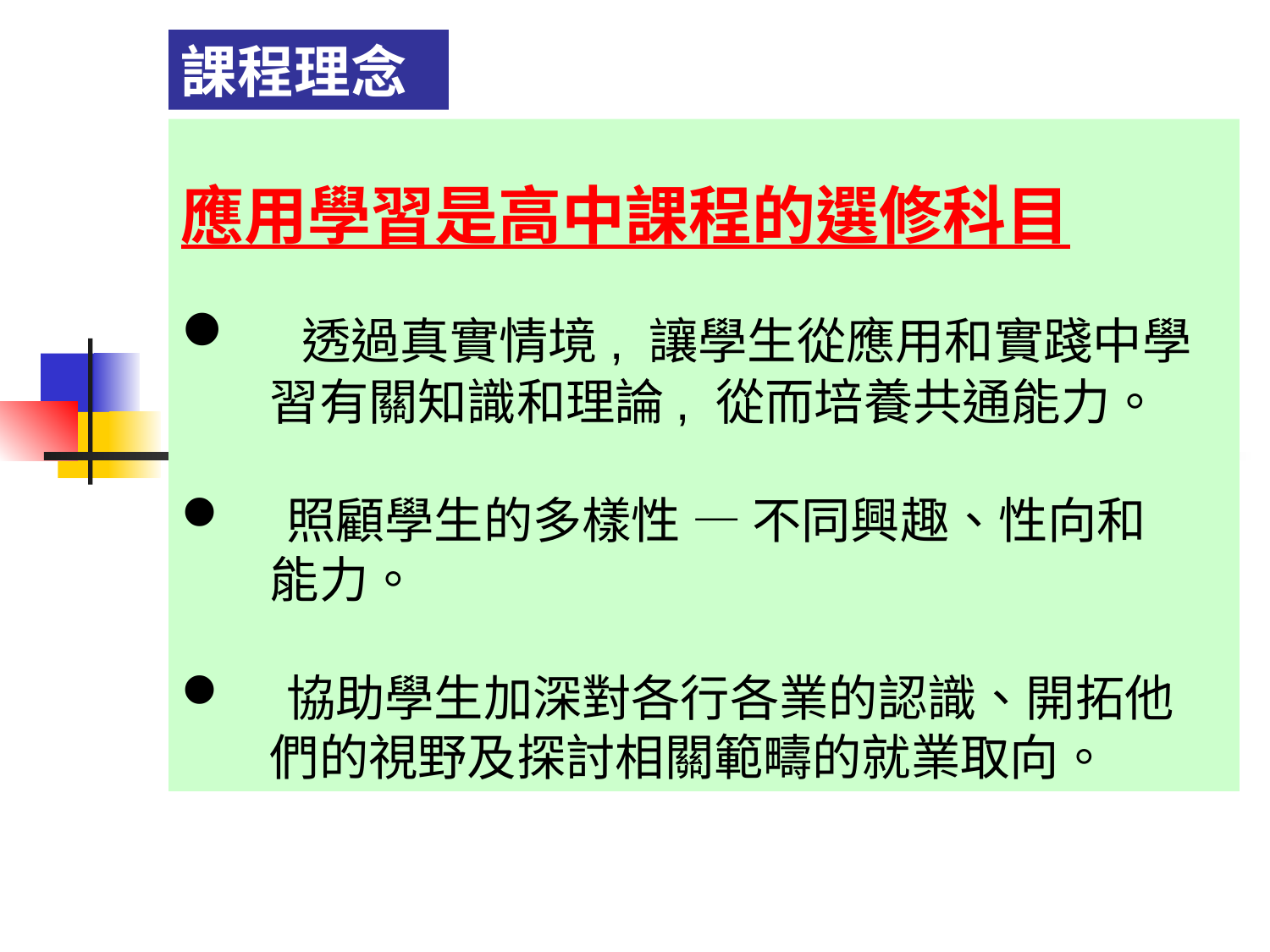

課程理念

應用學習是高中課程的選修科目

    透過真實情境, 讓學生從應用和實踐中學
       習有關知識和理論, 從而培養共通能力。

    照顧學生的多樣性 — 不同興趣、性向和
       能力。

    協助學生加深對各行各業的認識、開拓他
       們的視野及探討相關範疇的就業取向。